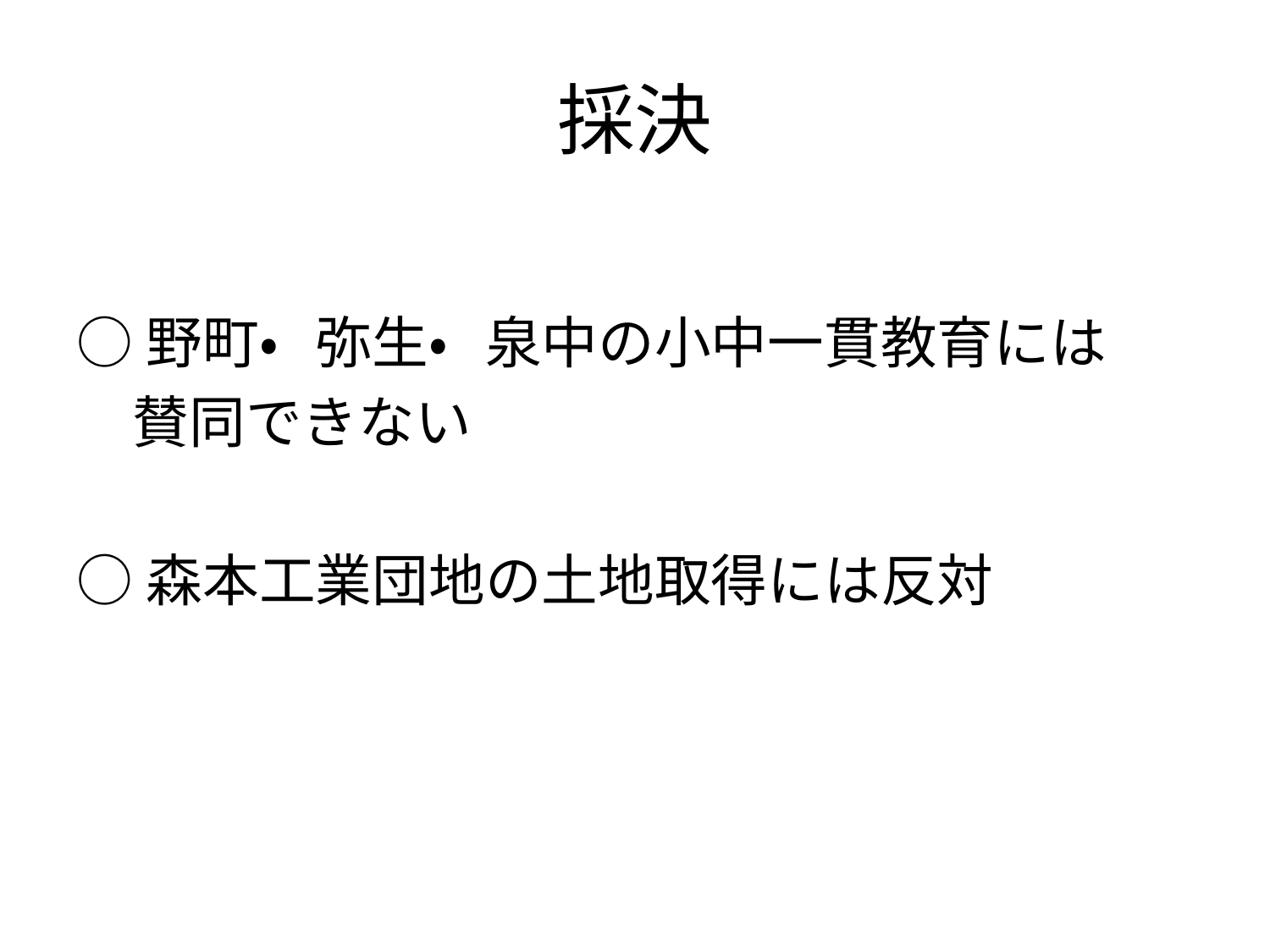

# 採決

○野町・弥生・泉中の小中一貫教育には
　賛同できない

○森本工業団地の土地取得には反対